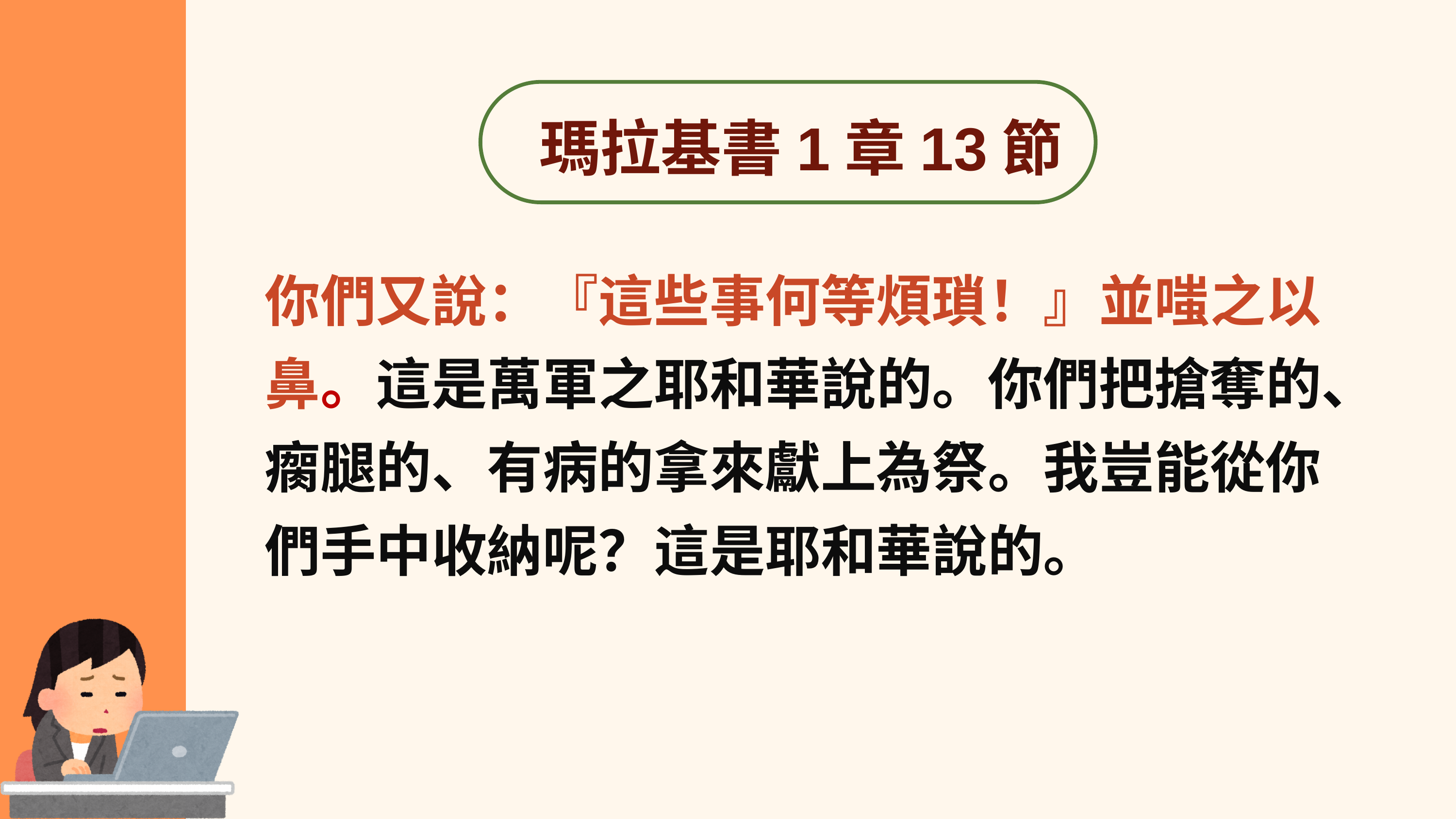

瑪拉基書1章13節
你們又說：『這些事何等煩瑣！』並嗤之以鼻。這是萬軍之耶和華說的。你們把搶奪的、瘸腿的、有病的拿來獻上為祭。我豈能從你們手中收納呢？這是耶和華說的。